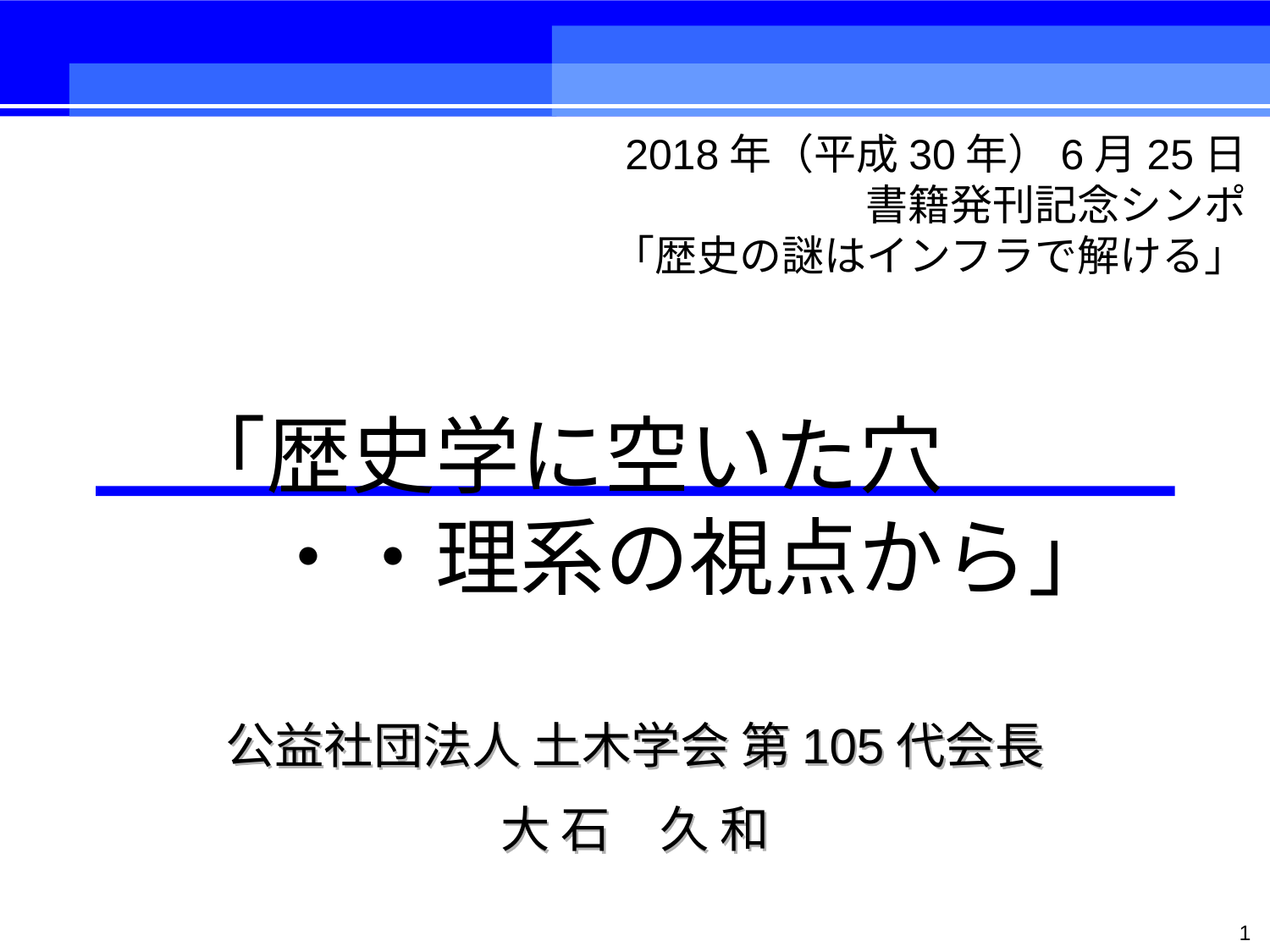

2018年（平成30年）6月25日
書籍発刊記念シンポ
「歴史の謎はインフラで解ける」
　　「歴史学に空いた穴
　　　・・理系の視点から」
公益社団法人 土木学会 第105代会長
大 石　久 和
1